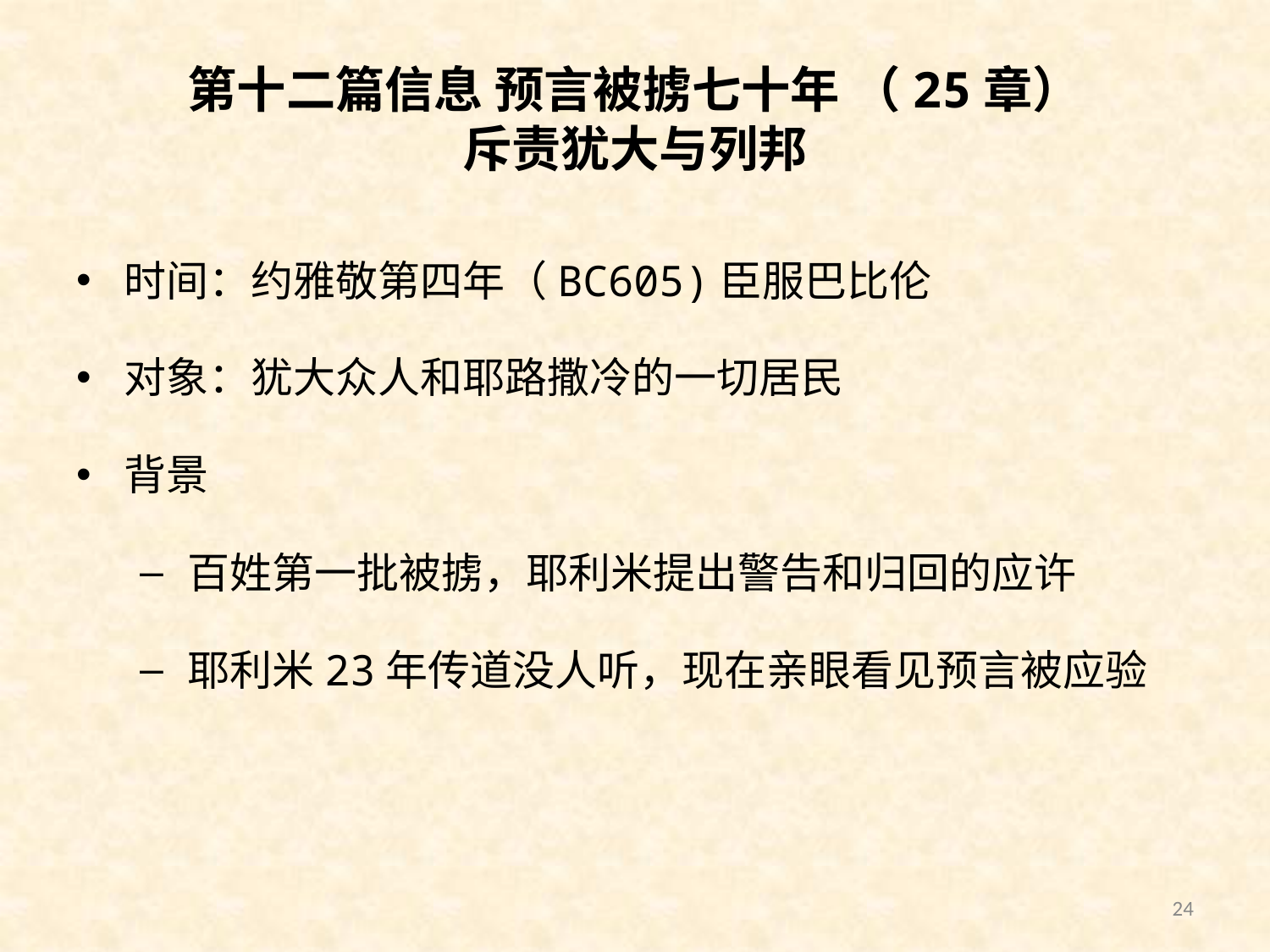

# 第十二篇信息 预言被掳七十年 （25章） 斥责犹大与列邦
时间：约雅敬第四年（BC605)臣服巴比伦
对象：犹大众人和耶路撒冷的一切居民
背景
百姓第一批被掳，耶利米提出警告和归回的应许
耶利米23年传道没人听，现在亲眼看见预言被应验
24